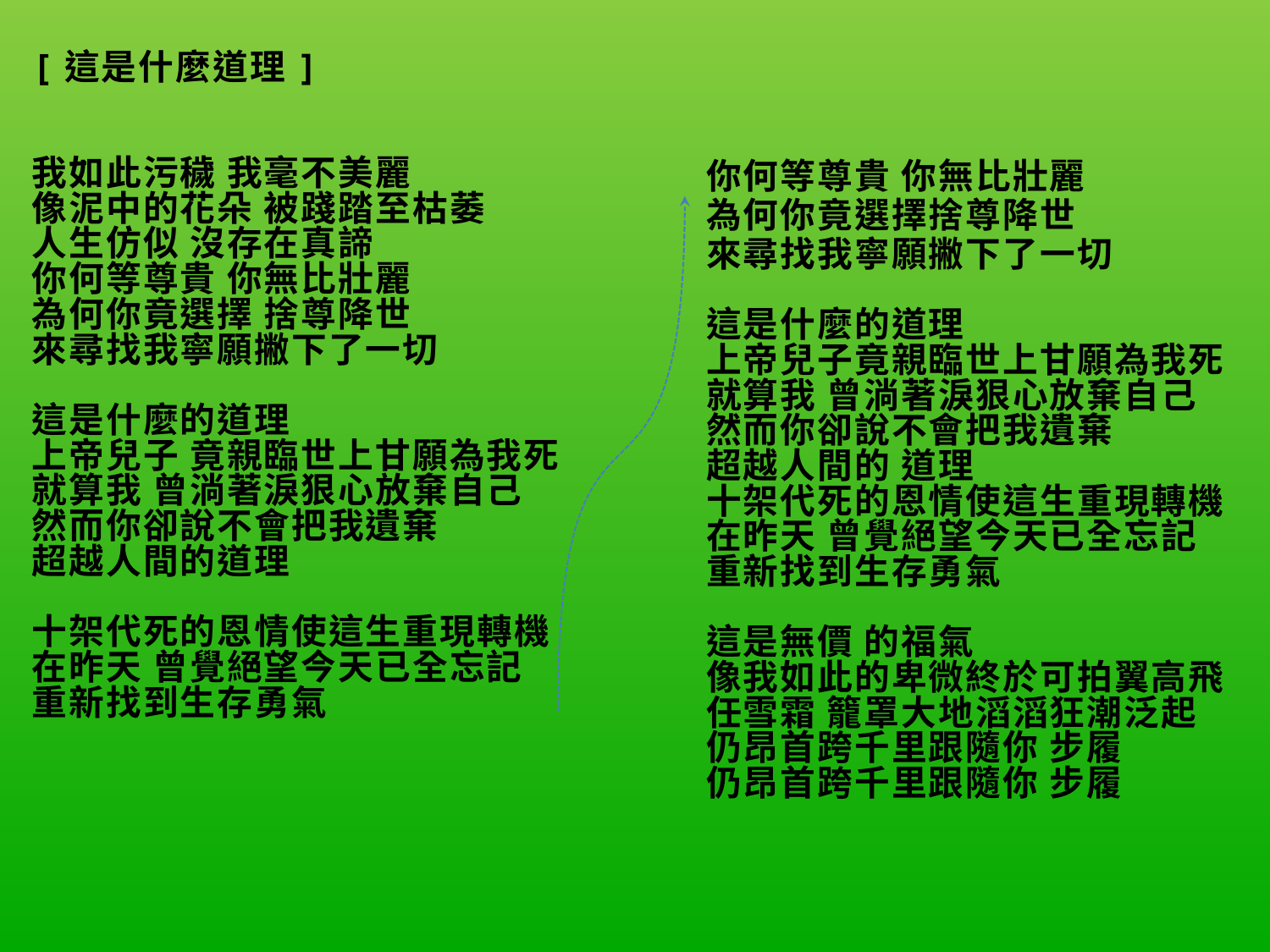

| [這是什麼道理]     我如此污穢 我毫不美麗 像泥中的花朵 被踐踏至枯萎 人生仿似 沒存在真諦 你何等尊貴 你無比壯麗 為何你竟選擇 捨尊降世 來尋找我寧願撇下了一切 這是什麼的道理 上帝兒子 竟親臨世上甘願為我死 就算我 曾淌著淚狠心放棄自己 然而你卻說不會把我遺棄 超越人間的道理 十架代死的恩情使這生重現轉機 在昨天 曾覺絕望今天已全忘記 重新找到生存勇氣 | 你何等尊貴 你無比壯麗 為何你竟選擇捨尊降世 來尋找我寧願撇下了一切 這是什麼的道理 上帝兒子竟親臨世上甘願為我死 就算我 曾淌著淚狠心放棄自己 然而你卻說不會把我遺棄 超越人間的 道理 十架代死的恩情使這生重現轉機 在昨天 曾覺絕望今天已全忘記 重新找到生存勇氣 這是無價 的福氣 像我如此的卑微終於可拍翼高飛 任雪霜 籠罩大地滔滔狂潮泛起 仍昂首跨千里跟隨你 步履 仍昂首跨千里跟隨你 步履 |
| --- | --- |